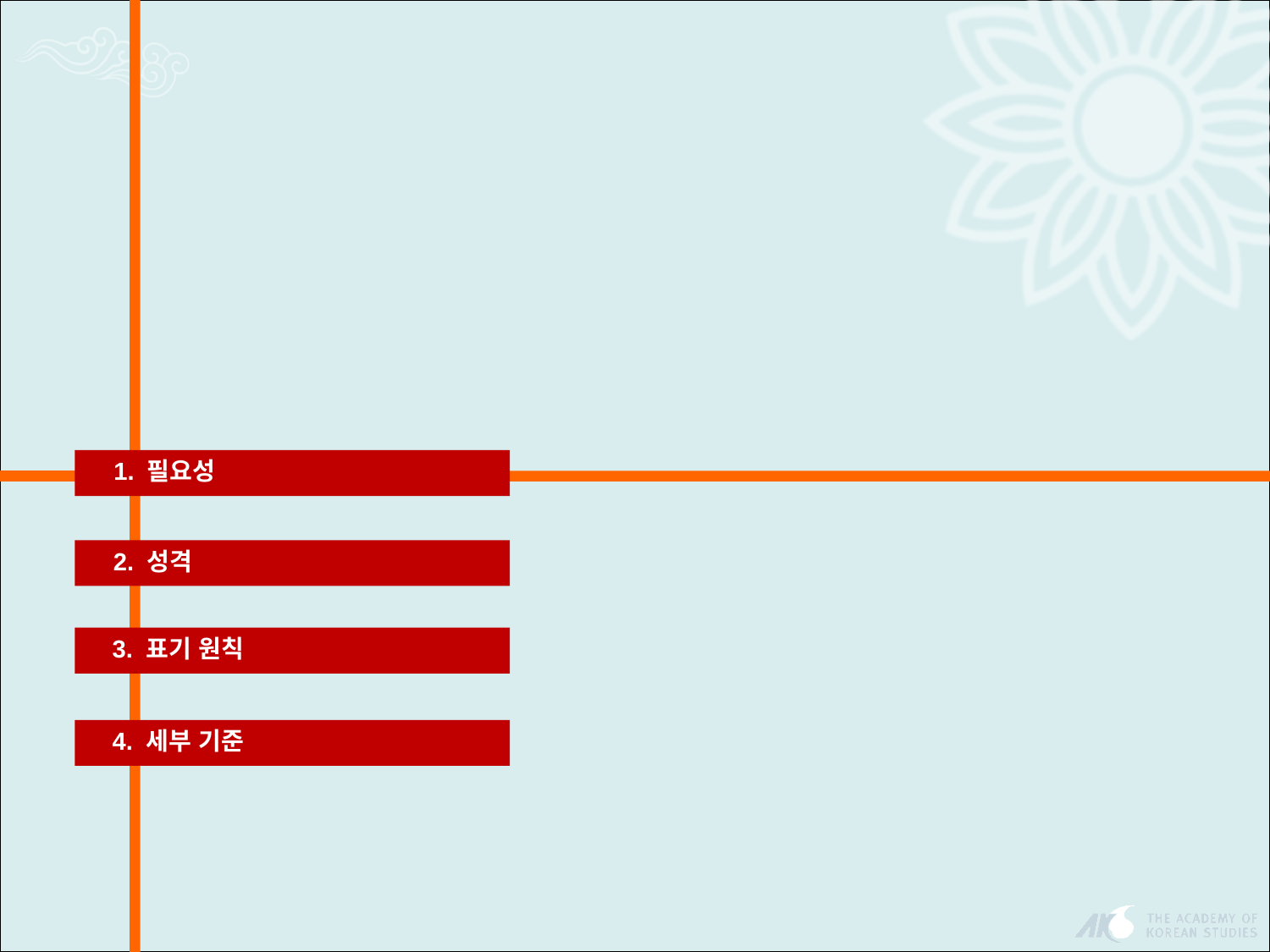

1. 필요성

2. 성격

3. 표기 원칙

4. 세부 기준